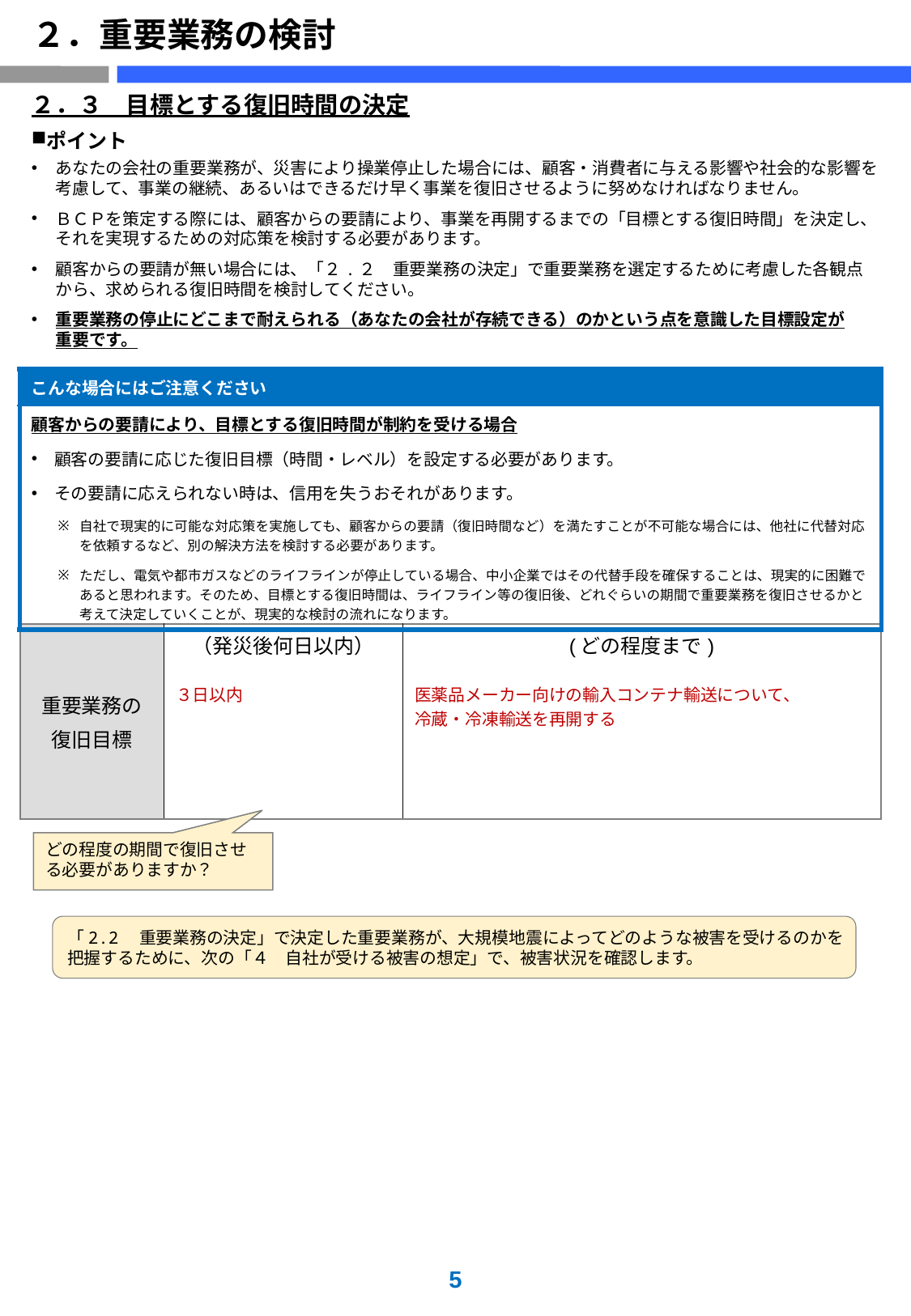

# ２．重要業務の検討
２．３　目標とする復旧時間の決定
ポイント
あなたの会社の重要業務が、災害により操業停止した場合には、顧客・消費者に与える影響や社会的な影響を考慮して、事業の継続、あるいはできるだけ早く事業を復旧させるように努めなければなりません。
ＢＣＰを策定する際には、顧客からの要請により、事業を再開するまでの「目標とする復旧時間」を決定し、それを実現するための対応策を検討する必要があります。
顧客からの要請が無い場合には、「２.２　重要業務の決定」で重要業務を選定するために考慮した各観点
から、求められる復旧時間を検討してください。
重要業務の停止にどこまで耐えられる（あなたの会社が存続できる）のかという点を意識した目標設定が
重要です。
| こんな場合にはご注意ください |
| --- |
| 顧客からの要請により、目標とする復旧時間が制約を受ける場合 顧客の要請に応じた復旧目標（時間・レベル）を設定する必要があります。 その要請に応えられない時は、信用を失うおそれがあります。 自社で現実的に可能な対応策を実施しても、顧客からの要請（復旧時間など）を満たすことが不可能な場合には、他社に代替対応を依頼するなど、別の解決方法を検討する必要があります。 ただし、電気や都市ガスなどのライフラインが停止している場合、中小企業ではその代替手段を確保することは、現実的に困難であると思われます。そのため、目標とする復旧時間は、ライフライン等の復旧後、どれぐらいの期間で重要業務を復旧させるかと考えて決定していくことが、現実的な検討の流れになります。 |
| 重要業務の 復旧目標 | （発災後何日以内） | (どの程度まで) |
| --- | --- | --- |
|  | ３日以内 | 医薬品メーカー向けの輸入コンテナ輸送について、 冷蔵・冷凍輸送を再開する |
どの程度の期間で復旧させる必要がありますか？
「2.2　重要業務の決定」で決定した重要業務が、大規模地震によってどのような被害を受けるのかを
把握するために、次の「４　自社が受ける被害の想定」で、被害状況を確認します。
5